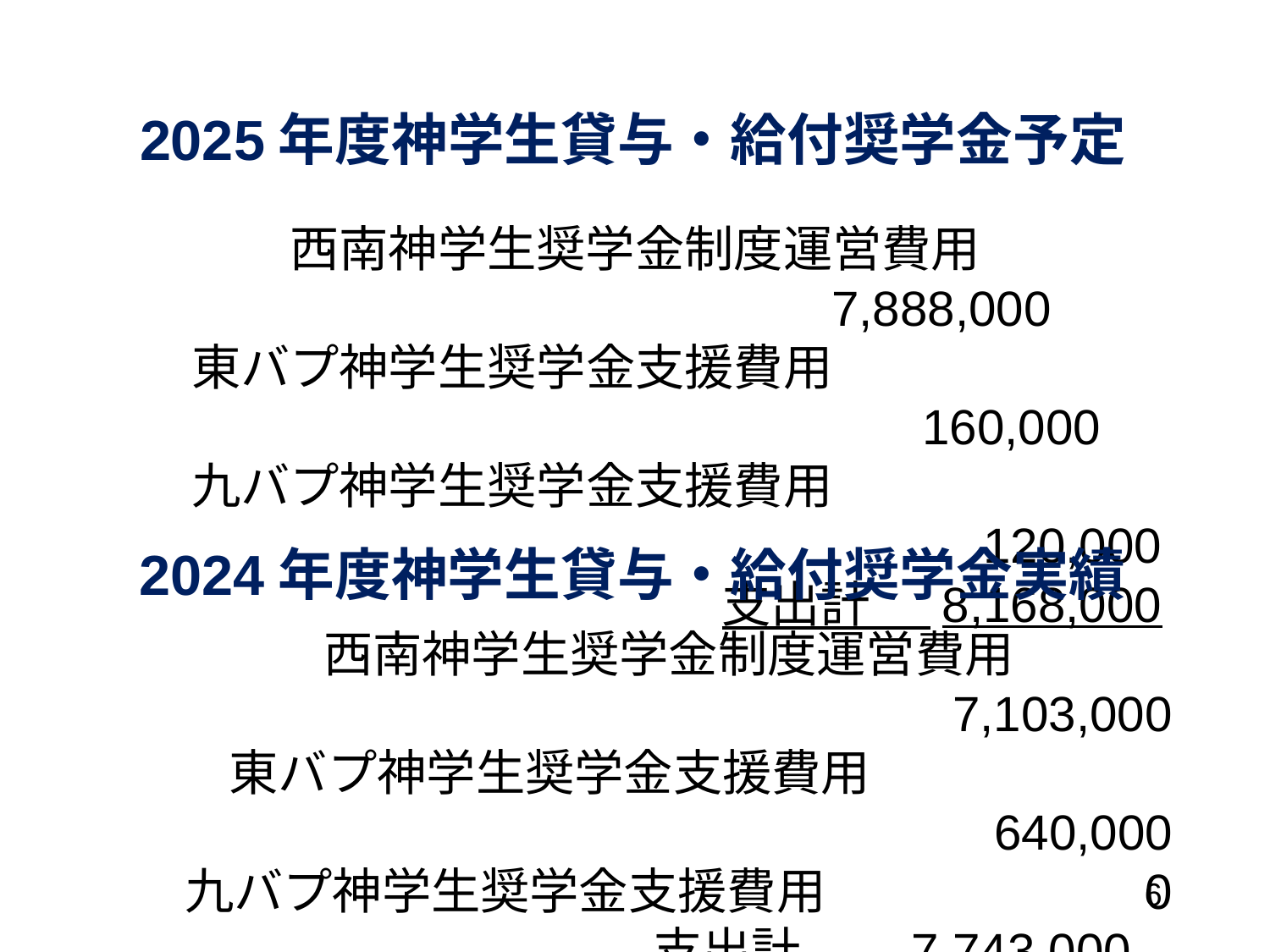

# 2025年度神学生貸与・給付奨学金予定
西南神学生奨学金制度運営費用  　　　7,888,000
東バプ神学生奨学金支援費用  　　　　　　160,000
九バプ神学生奨学金支援費用　　  　　　　120,000
　　　　　       支出計 　8,168,000
2024年度神学生貸与・給付奨学金実績
西南神学生奨学金制度運営費用　　　  7,103,000
東バプ神学生奨学金支援費用 　  　　　 　640,000
九バプ神学生奨学金支援費用　       　            0
　　　　　     支出計　　7,743,000
6